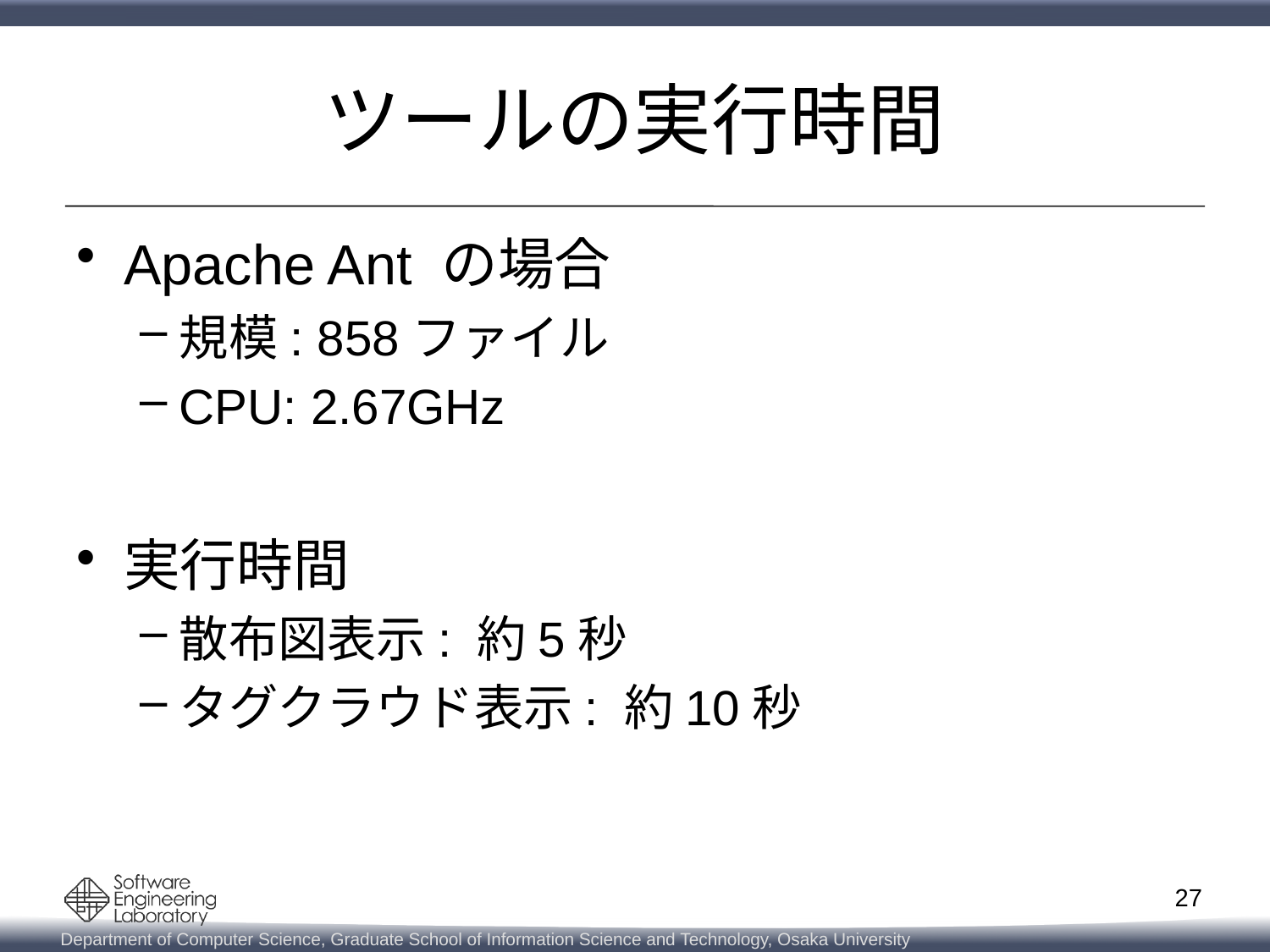

# ツールの実行時間
Apache Ant の場合
規模: 858ファイル
CPU: 2.67GHz

実行時間
散布図表示: 約5秒
タグクラウド表示: 約10秒

27